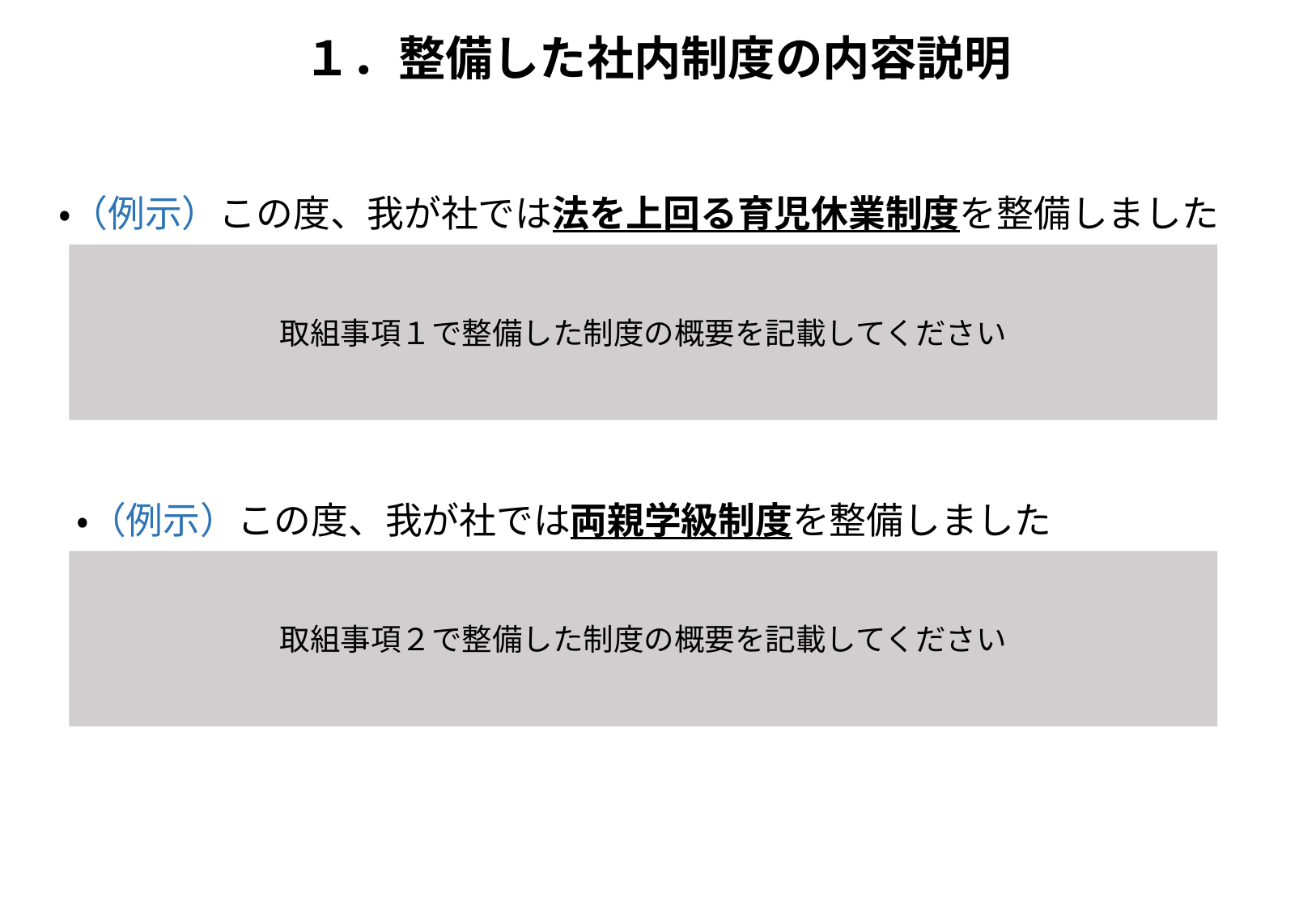

１．整備した社内制度の内容説明
・（例示）この度、我が社では法を上回る育児休業制度を整備しました
取組事項１で整備した制度の概要を記載してください
・（例示）この度、我が社では両親学級制度を整備しました
取組事項２で整備した制度の概要を記載してください